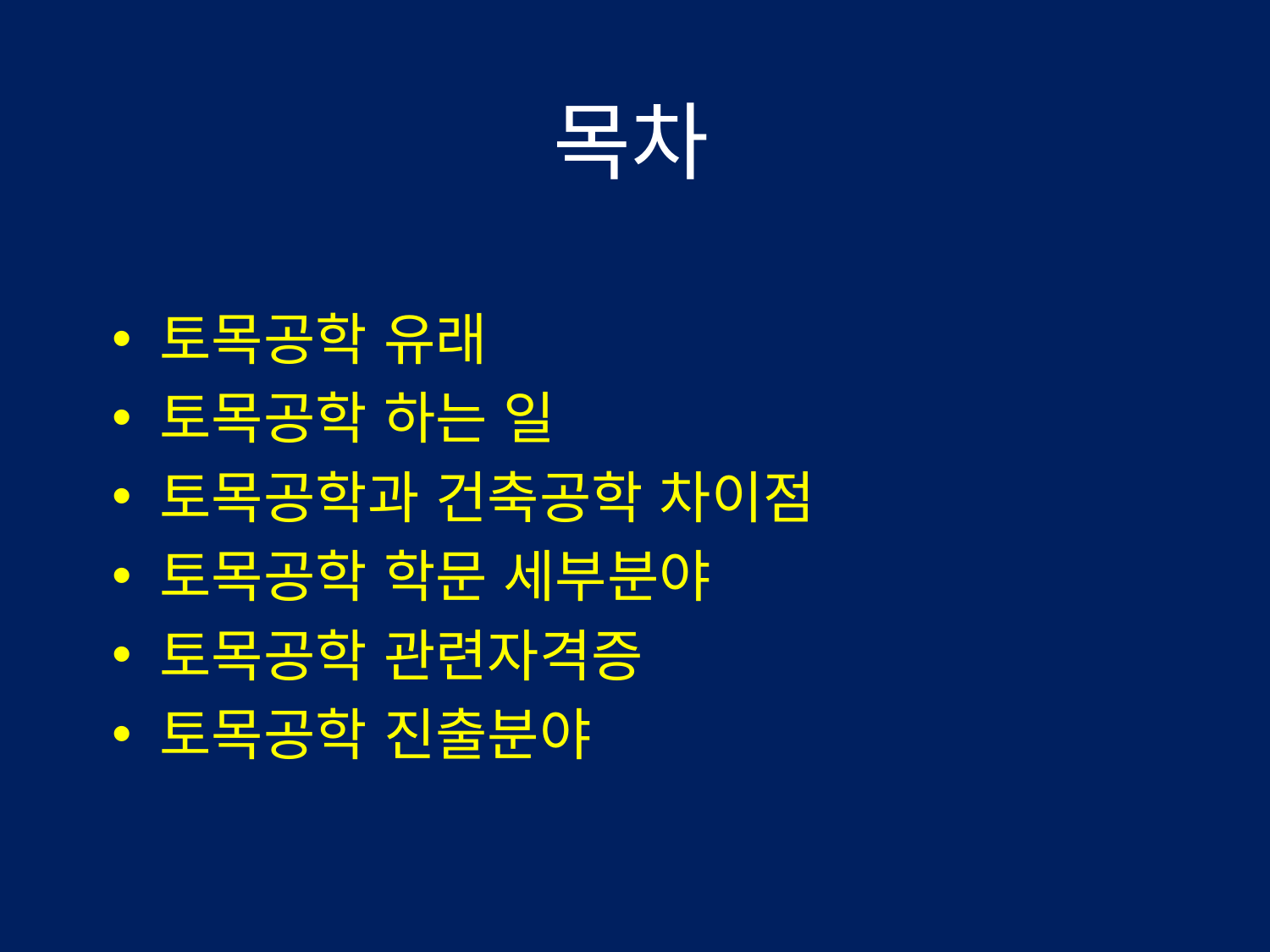

# 목차

토목공학 유래
토목공학 하는 일
토목공학과 건축공학 차이점
토목공학 학문 세부분야
토목공학 관련자격증
토목공학 진출분야